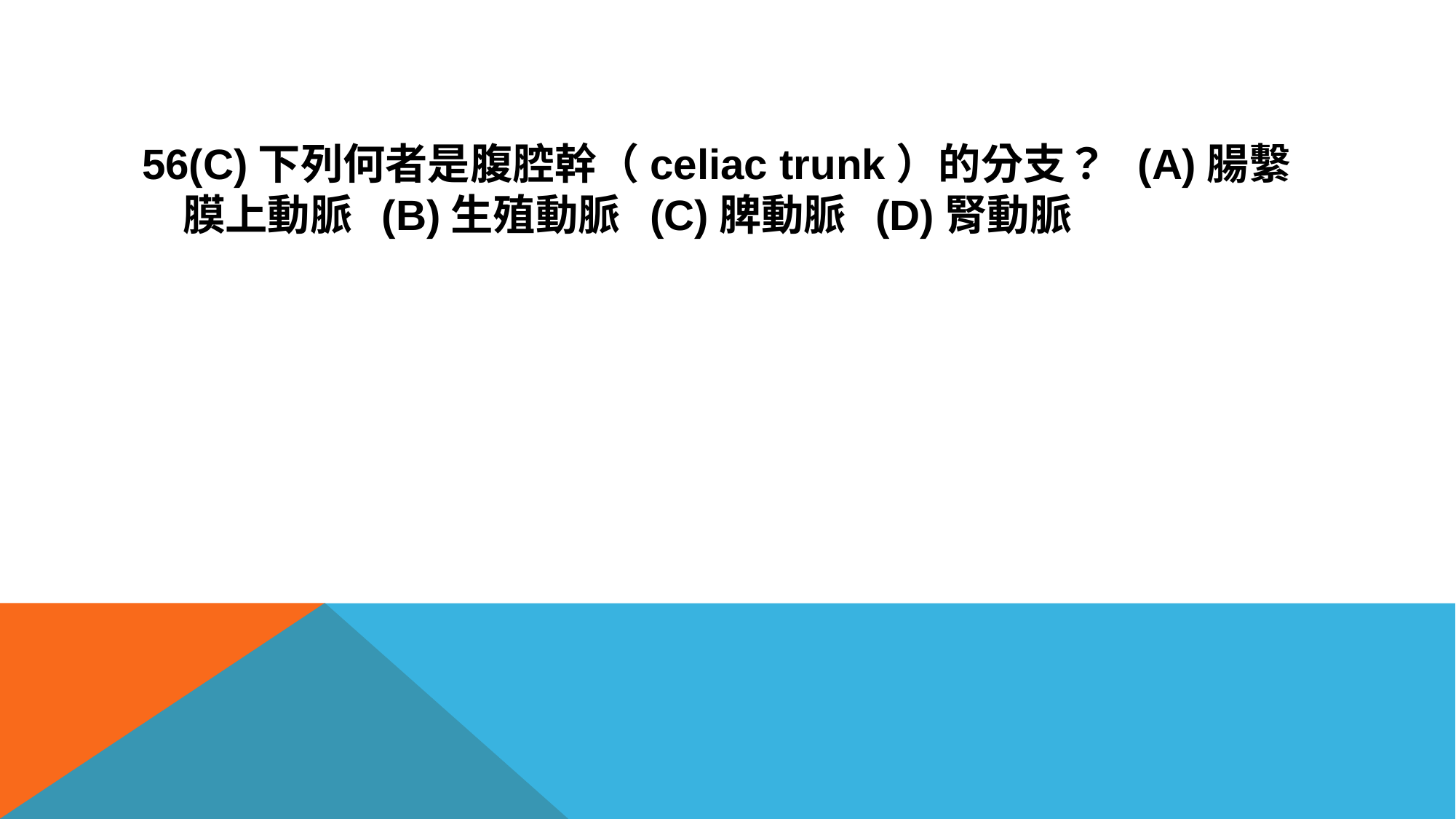

#
56(C)下列何者是腹腔幹（celiac trunk）的分支？  (A)腸繫膜上動脈  (B)生殖動脈  (C)脾動脈  (D)腎動脈